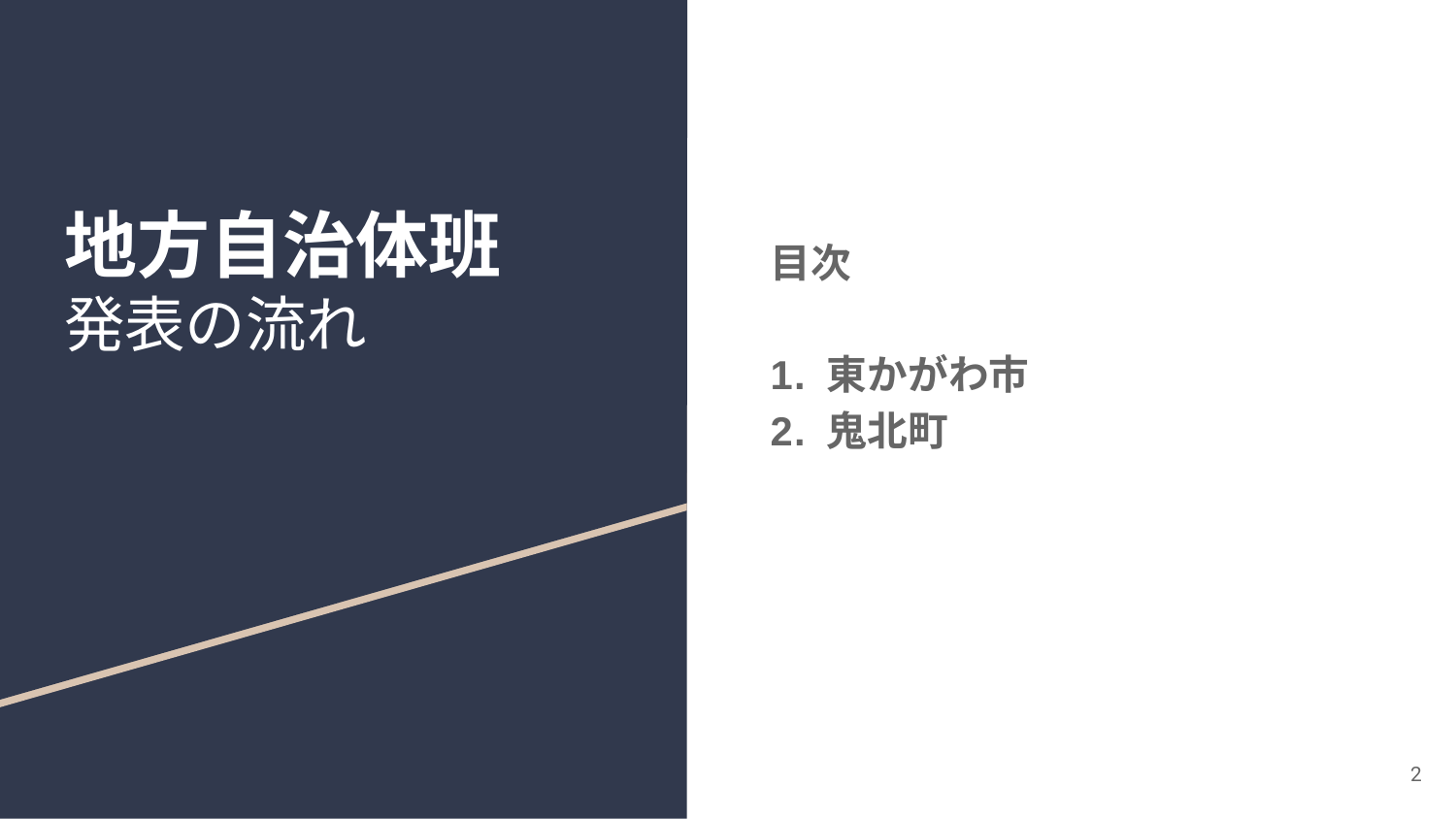

# 地方自治体班 発表の流れ
目次

東かがわ市
鬼北町
2